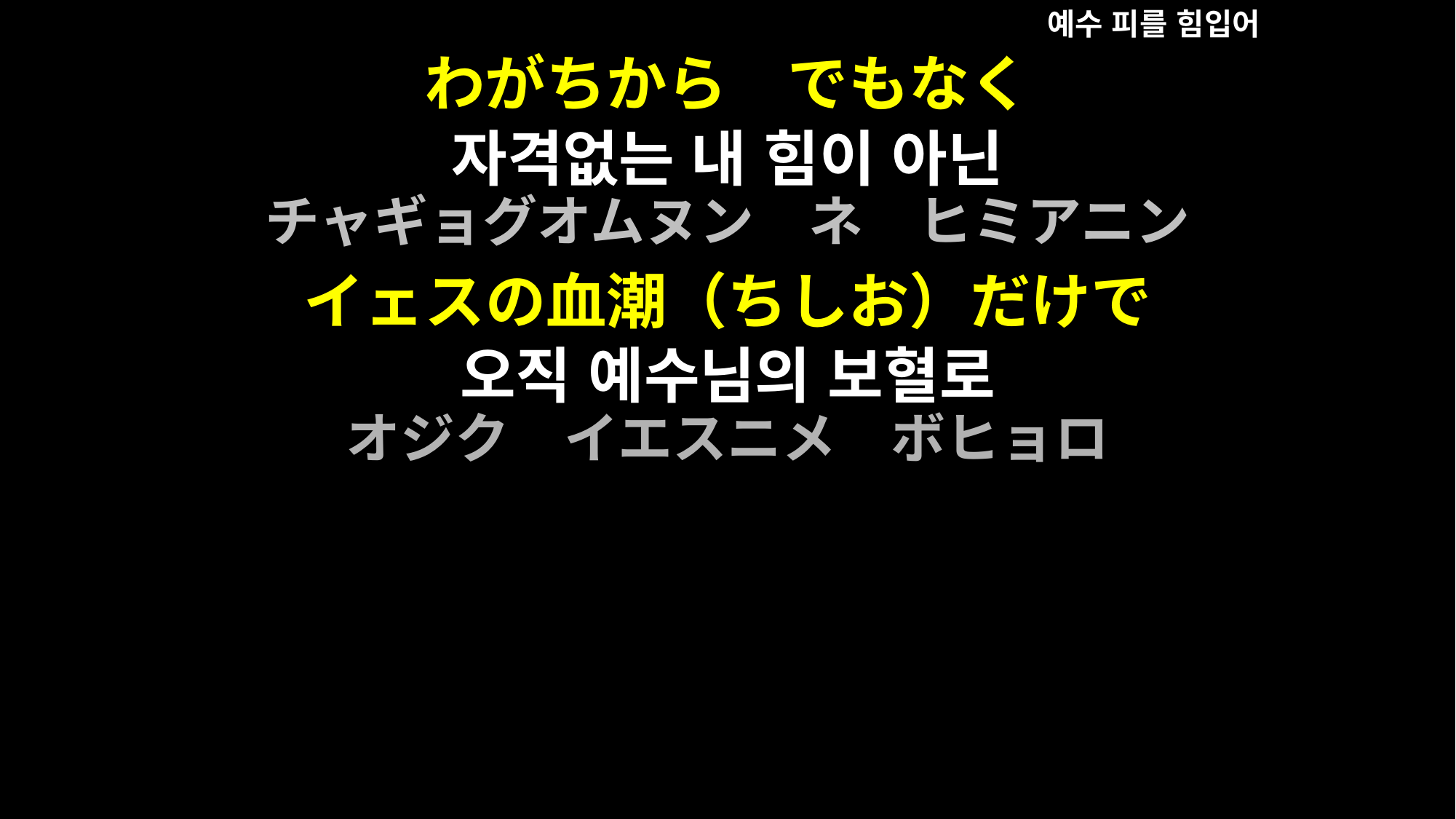

예수 피를 힘입어
わがちから　でもなく
자격없는 내 힘이 아닌
チャギョグオムヌン　ネ　ヒミアニン
イェスの血潮（ちしお）だけで
오직 예수님의 보혈로
オジク　イエスニメ　ボヒョロ